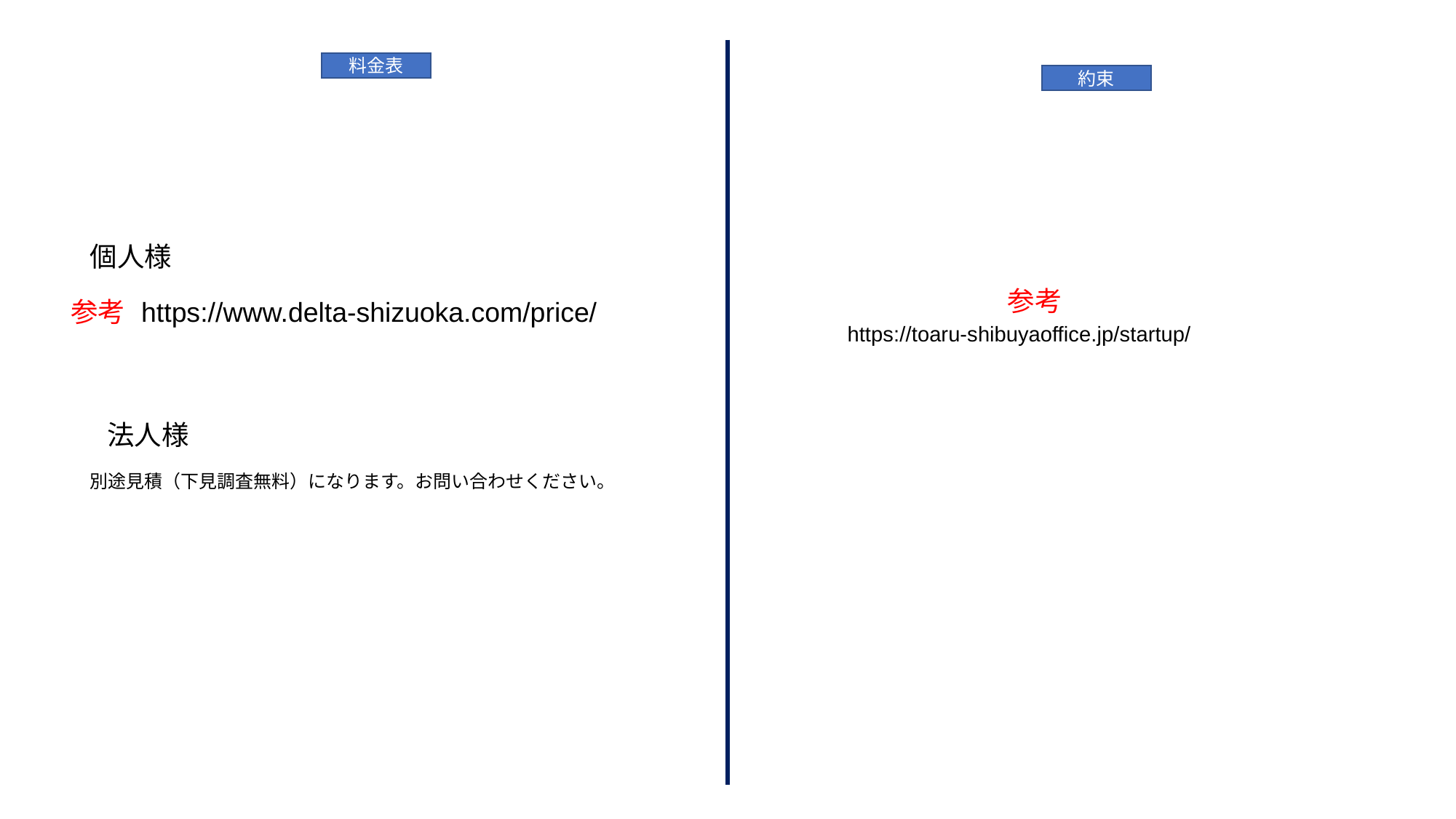

料金表
約束
個人様
参考
参考
https://www.delta-shizuoka.com/price/
https://toaru-shibuyaoffice.jp/startup/
法人様
別途見積（下見調査無料）になります。お問い合わせください。